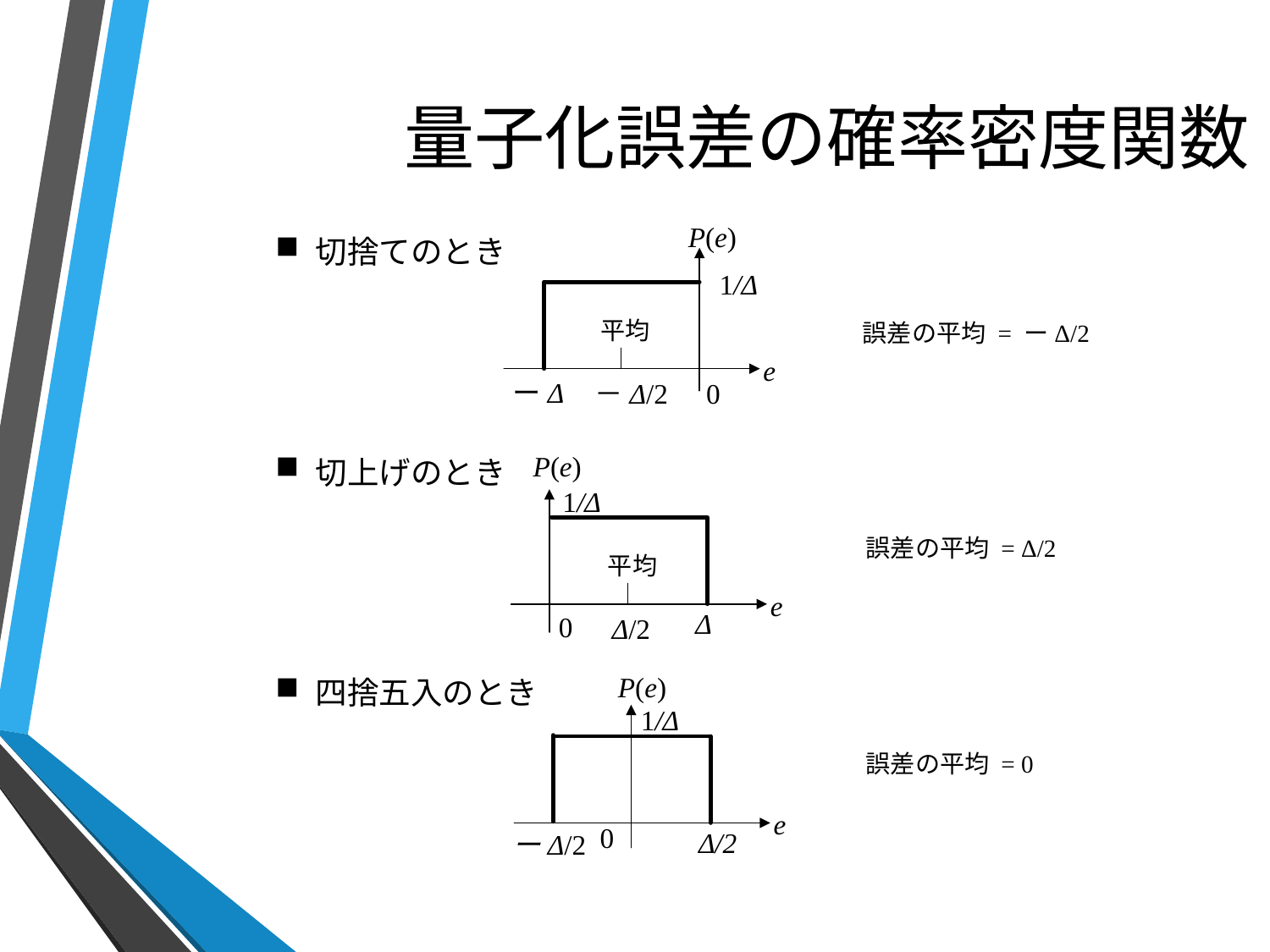

# 量子化誤差の確率密度関数
切捨てのとき

切上げのとき

四捨五入のとき
P(e)
1/Δ
平均
e
ーΔ
0
－Δ/2
誤差の平均 = ーΔ/2
P(e)
1/Δ
平均
e
Δ
0
Δ/2
誤差の平均 = Δ/2
P(e)
1/Δ
e
0
ーΔ/2
Δ/2
誤差の平均 = 0